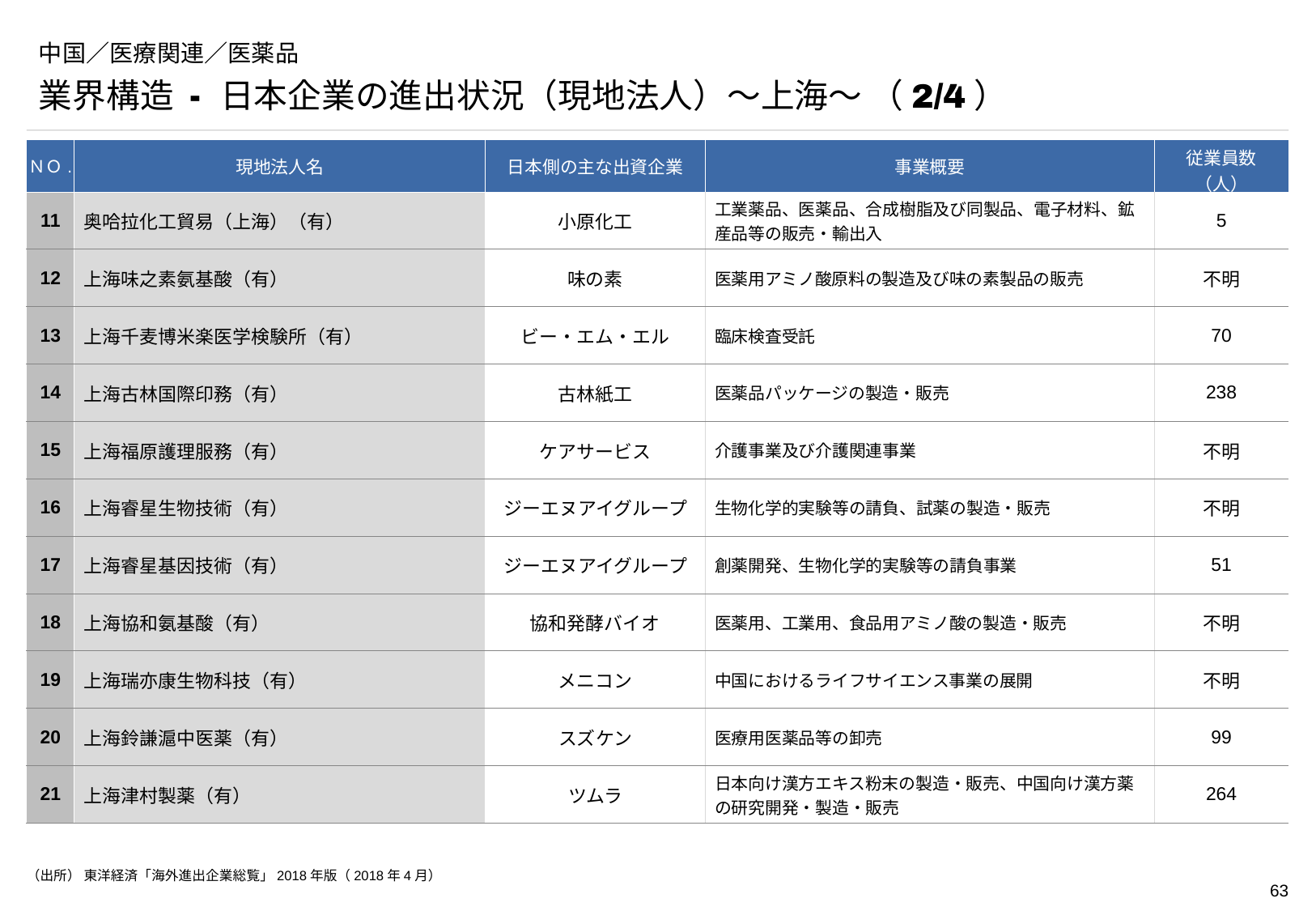

# 中国／医療関連／医薬品
業界構造 - 日本企業の進出状況（現地法人）～上海～ （2/4）
| ＮＯ. | 現地法人名 | 日本側の主な出資企業 | 事業概要 | 従業員数（人） |
| --- | --- | --- | --- | --- |
| 11 | 奥哈拉化工貿易（上海）（有） | 小原化工 | 工業薬品、医薬品、合成樹脂及び同製品、電子材料、鉱産品等の販売・輸出入 | 5 |
| 12 | 上海味之素氨基酸（有） | 味の素 | 医薬用アミノ酸原料の製造及び味の素製品の販売 | 不明 |
| 13 | 上海千麦博米楽医学検験所（有） | ビー・エム・エル | 臨床検査受託 | 70 |
| 14 | 上海古林国際印務（有） | 古林紙工 | 医薬品パッケージの製造・販売 | 238 |
| 15 | 上海福原護理服務（有） | ケアサービス | 介護事業及び介護関連事業 | 不明 |
| 16 | 上海睿星生物技術（有） | ジーエヌアイグループ | 生物化学的実験等の請負、試薬の製造・販売 | 不明 |
| 17 | 上海睿星基因技術（有） | ジーエヌアイグループ | 創薬開発、生物化学的実験等の請負事業 | 51 |
| 18 | 上海協和氨基酸（有） | 協和発酵バイオ | 医薬用、工業用、食品用アミノ酸の製造・販売 | 不明 |
| 19 | 上海瑞亦康生物科技（有） | メニコン | 中国におけるライフサイエンス事業の展開 | 不明 |
| 20 | 上海鈴謙滬中医薬（有） | スズケン | 医療用医薬品等の卸売 | 99 |
| 21 | 上海津村製薬（有） | ツムラ | 日本向け漢方エキス粉末の製造・販売、中国向け漢方薬の研究開発・製造・販売 | 264 |
（出所） 東洋経済「海外進出企業総覧」2018年版（2018年4月）